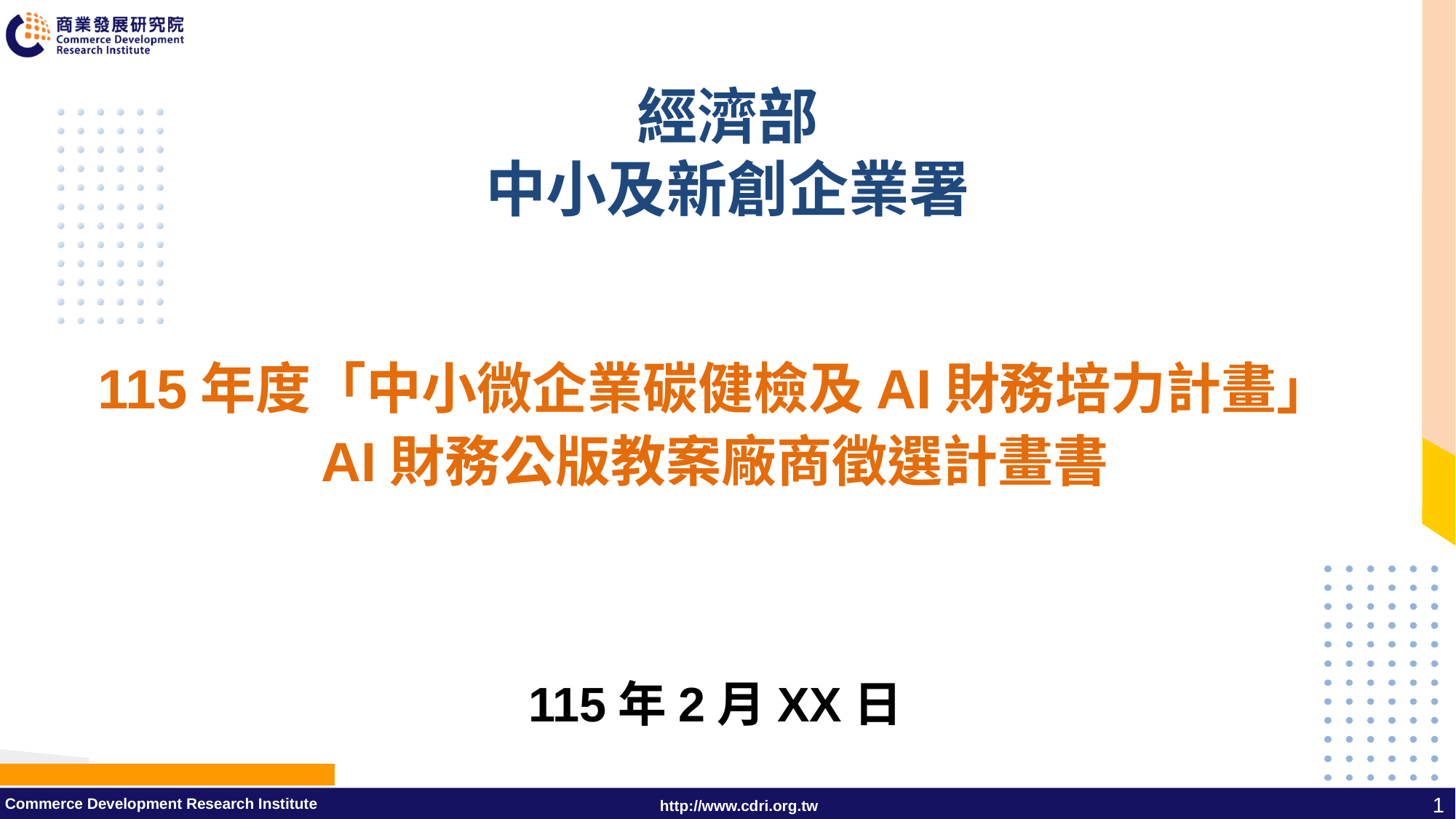

經濟部
中小及新創企業署

# 115年度「中小微企業碳健檢及AI財務培力計畫」 AI財務公版教案廠商徵選計畫書
財團法人商業發展研究院
115年2月XX日
1